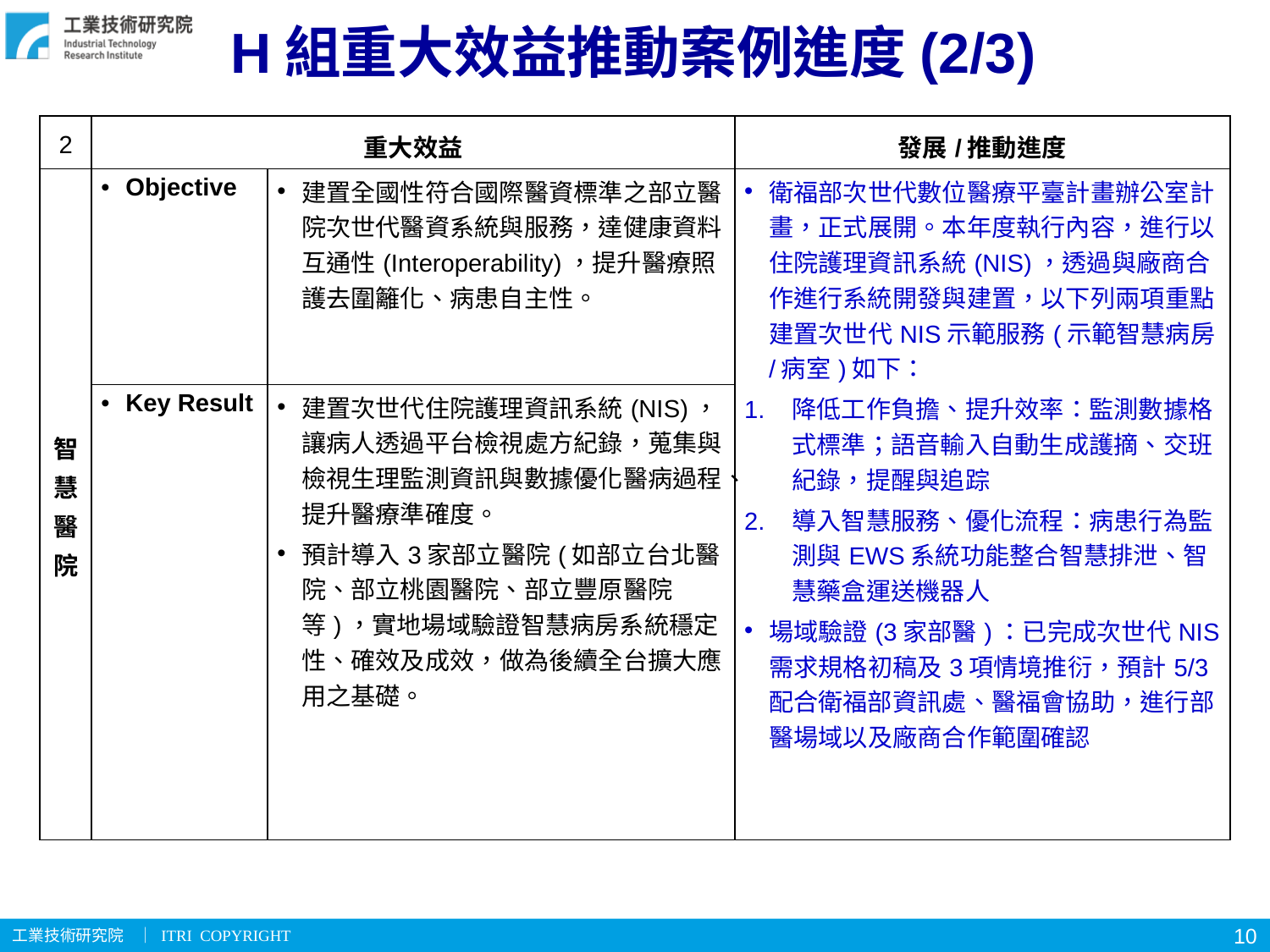

# H組重大效益推動案例進度(2/3)
| 2 | 重大效益 |  | 發展/推動進度 |
| --- | --- | --- | --- |
| 智慧醫院 | Objective | 建置全國性符合國際醫資標準之部立醫院次世代醫資系統與服務，達健康資料互通性(Interoperability)，提升醫療照護去圍籬化、病患自主性。 | 衛福部次世代數位醫療平臺計畫辦公室計畫，正式展開。本年度執行內容，進行以住院護理資訊系統(NIS)，透過與廠商合作進行系統開發與建置，以下列兩項重點建置次世代NIS示範服務(示範智慧病房/病室)如下： 降低工作負擔、提升效率：監測數據格式標準；語音輸入自動生成護摘、交班紀錄，提醒與追踪 導入智慧服務、優化流程：病患行為監測與EWS系統功能整合智慧排泄、智慧藥盒運送機器人 場域驗證(3家部醫)：已完成次世代NIS需求規格初稿及3項情境推衍，預計5/3配合衛福部資訊處、醫福會協助，進行部醫場域以及廠商合作範圍確認 |
|  | Key Result | 建置次世代住院護理資訊系統(NIS)，讓病人透過平台檢視處方紀錄，蒐集與檢視生理監測資訊與數據優化醫病過程、提升醫療準確度。 預計導入3家部立醫院(如部立台北醫院、部立桃園醫院、部立豐原醫院等)，實地場域驗證智慧病房系統穩定性、確效及成效，做為後續全台擴大應用之基礎。 |  |